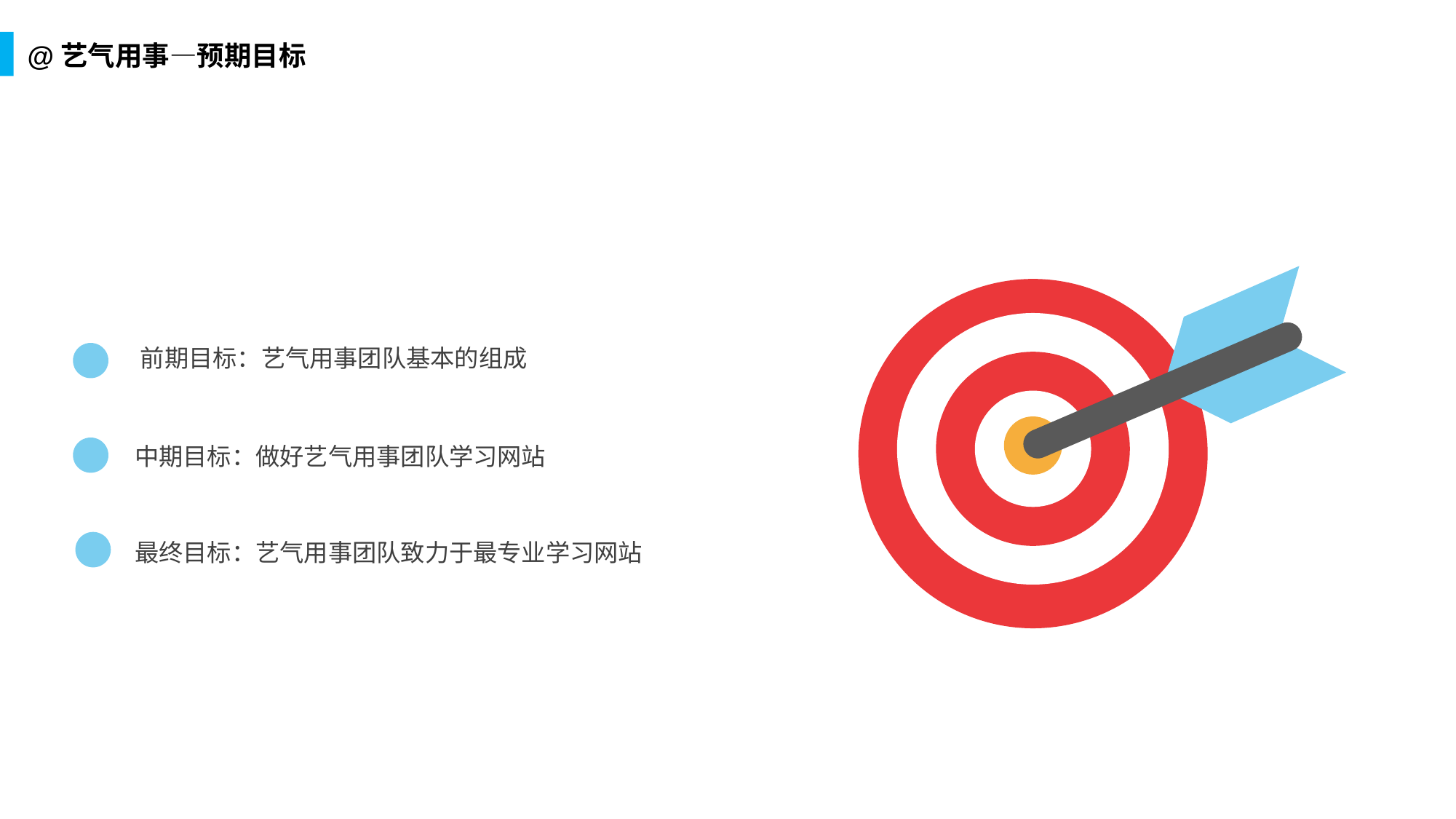

@艺气用事—预期目标

前期目标：艺气用事团队基本的组成

中期目标：做好艺气用事团队学习网站

最终目标：艺气用事团队致力于最专业学习网站